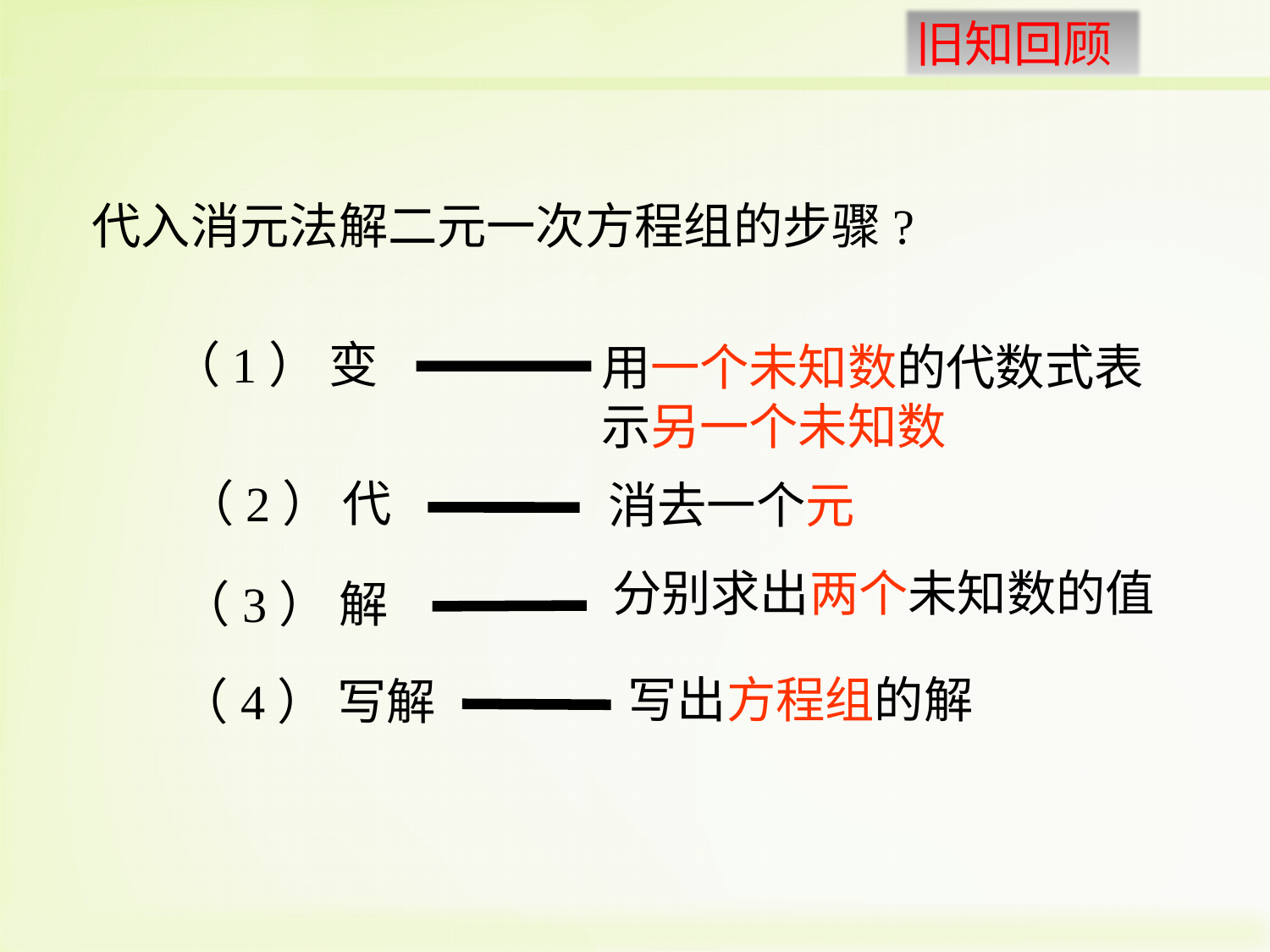

代入消元法解二元一次方程组的步骤?
（1） 变
用一个未知数的代数式表示另一个未知数

（2） 代
消去一个元

分别求出两个未知数的值

（3） 解
写出方程组的解

（4） 写解